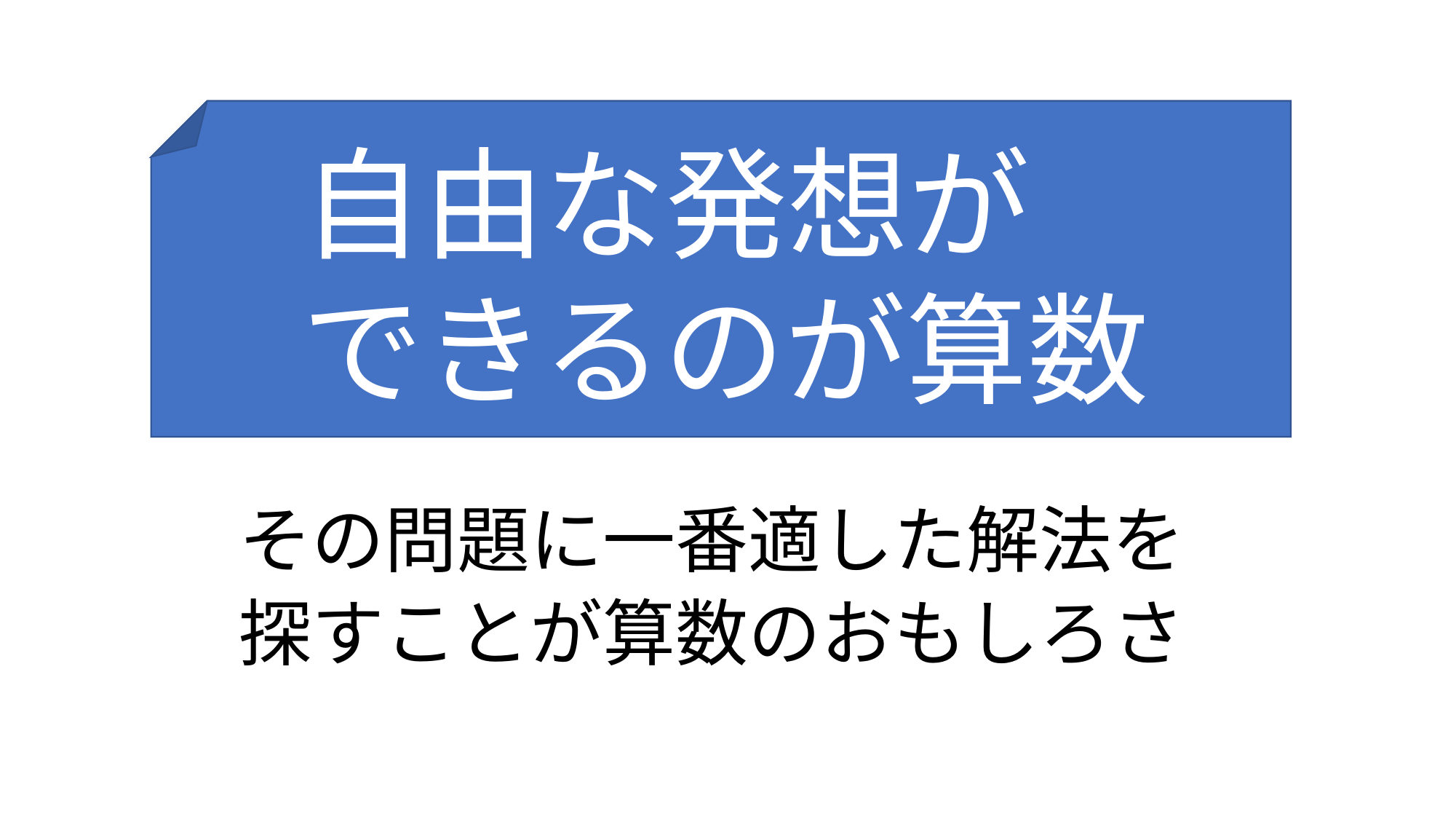

自由な発想が
できるのが算数
その問題に一番適した解法を
探すことが算数のおもしろさ